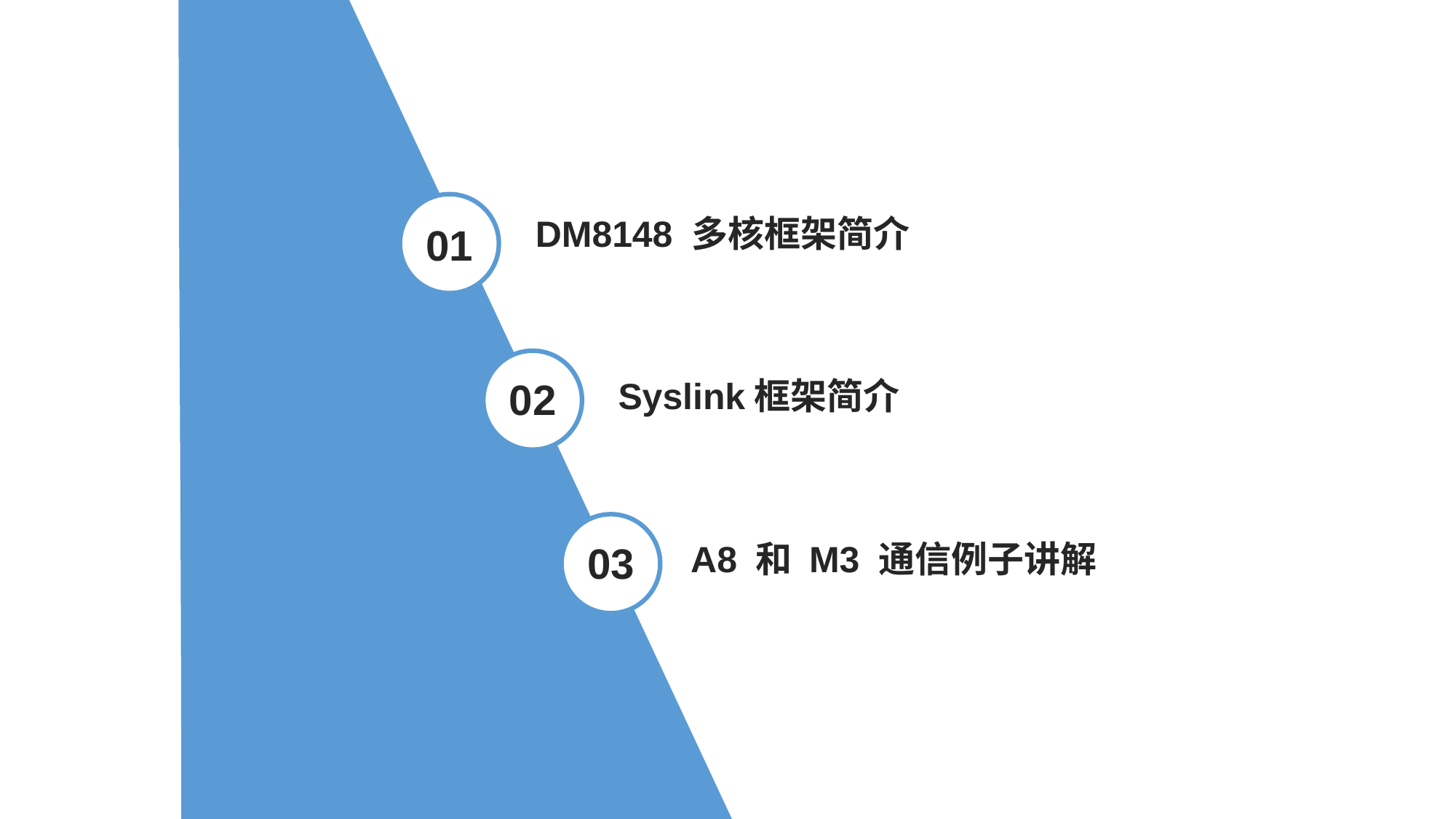

01
DM8148 多核框架简介

02
Syslink框架简介

03
A8 和 M3 通信例子讲解